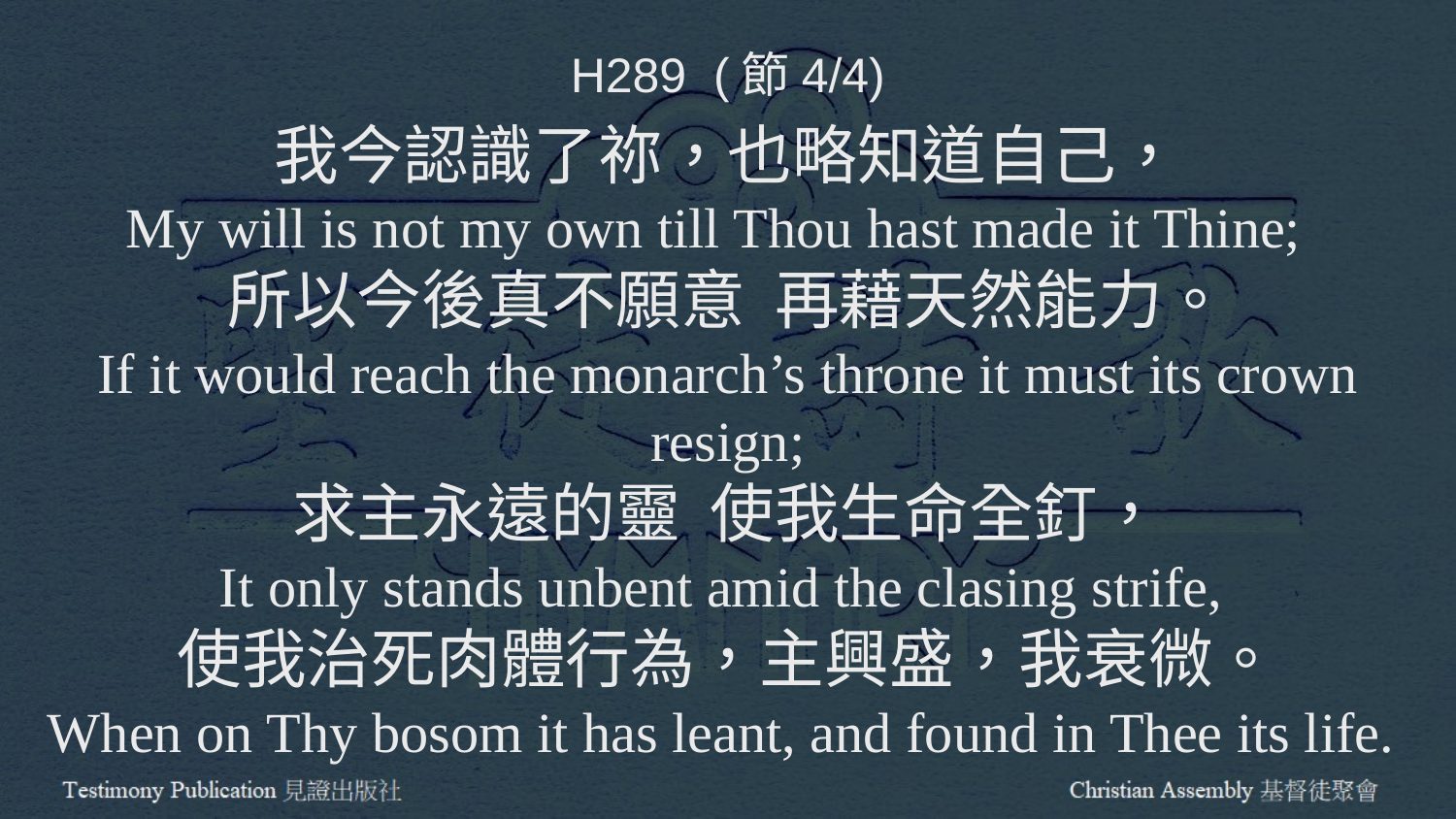

H289  (節4/4)
我今認識了祢，也略知道自己，
My will is not my own till Thou hast made it Thine;
所以今後真不願意  再藉天然能力。
If it would reach the monarch’s throne it must its crown resign;
求主永遠的靈  使我生命全釘，
It only stands unbent amid the clasing strife,
使我治死肉體行為，主興盛，我衰微。
When on Thy bosom it has leant, and found in Thee its life.